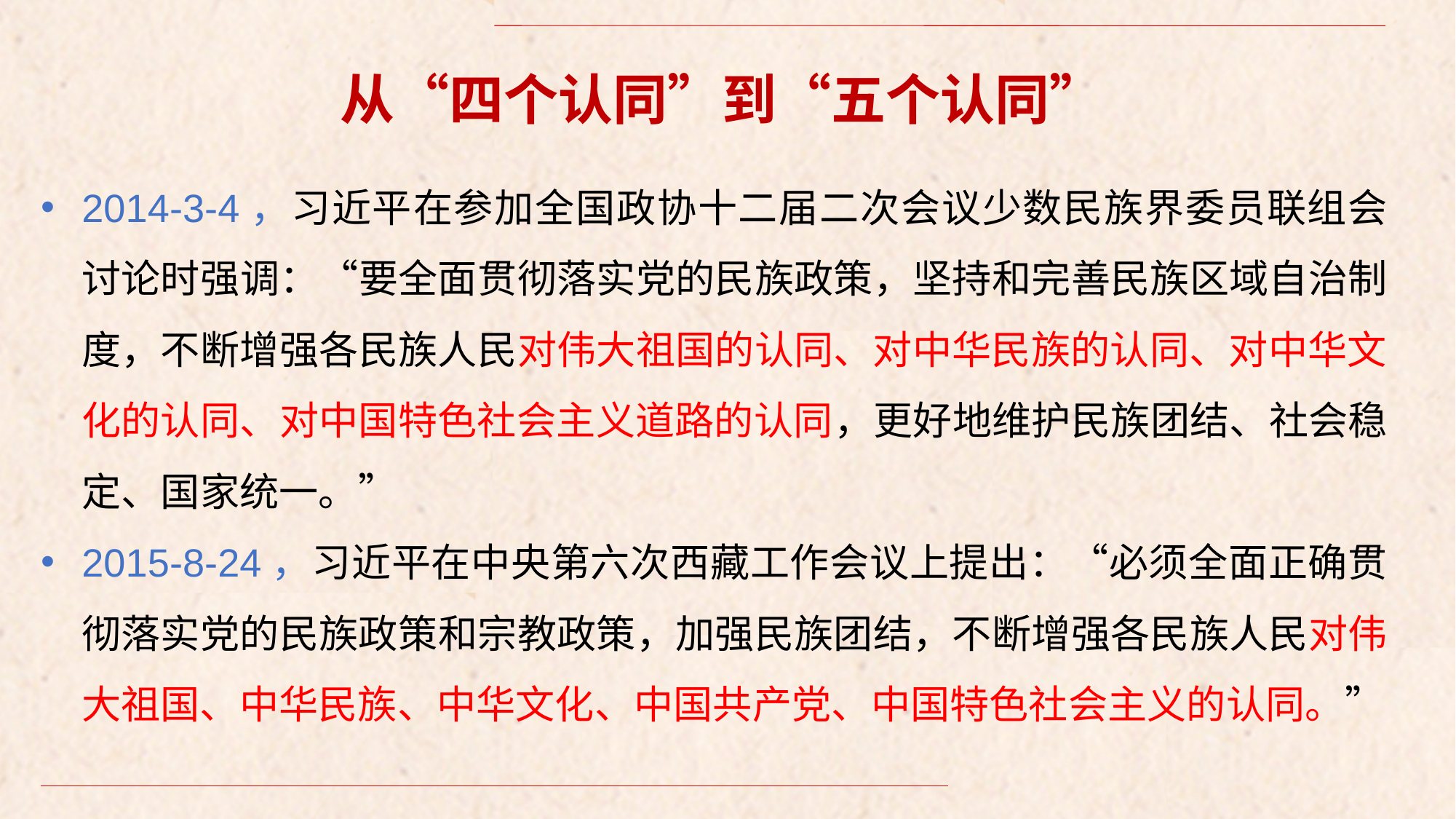

从“四个认同”到“五个认同”
2014-3-4，习近平在参加全国政协十二届二次会议少数民族界委员联组会讨论时强调：“要全面贯彻落实党的民族政策，坚持和完善民族区域自治制度，不断增强各民族人民对伟大祖国的认同、对中华民族的认同、对中华文化的认同、对中国特色社会主义道路的认同，更好地维护民族团结、社会稳定、国家统一。”
2015-8-24，习近平在中央第六次西藏工作会议上提出：“必须全面正确贯彻落实党的民族政策和宗教政策，加强民族团结，不断增强各民族人民对伟大祖国、中华民族、中华文化、中国共产党、中国特色社会主义的认同。”